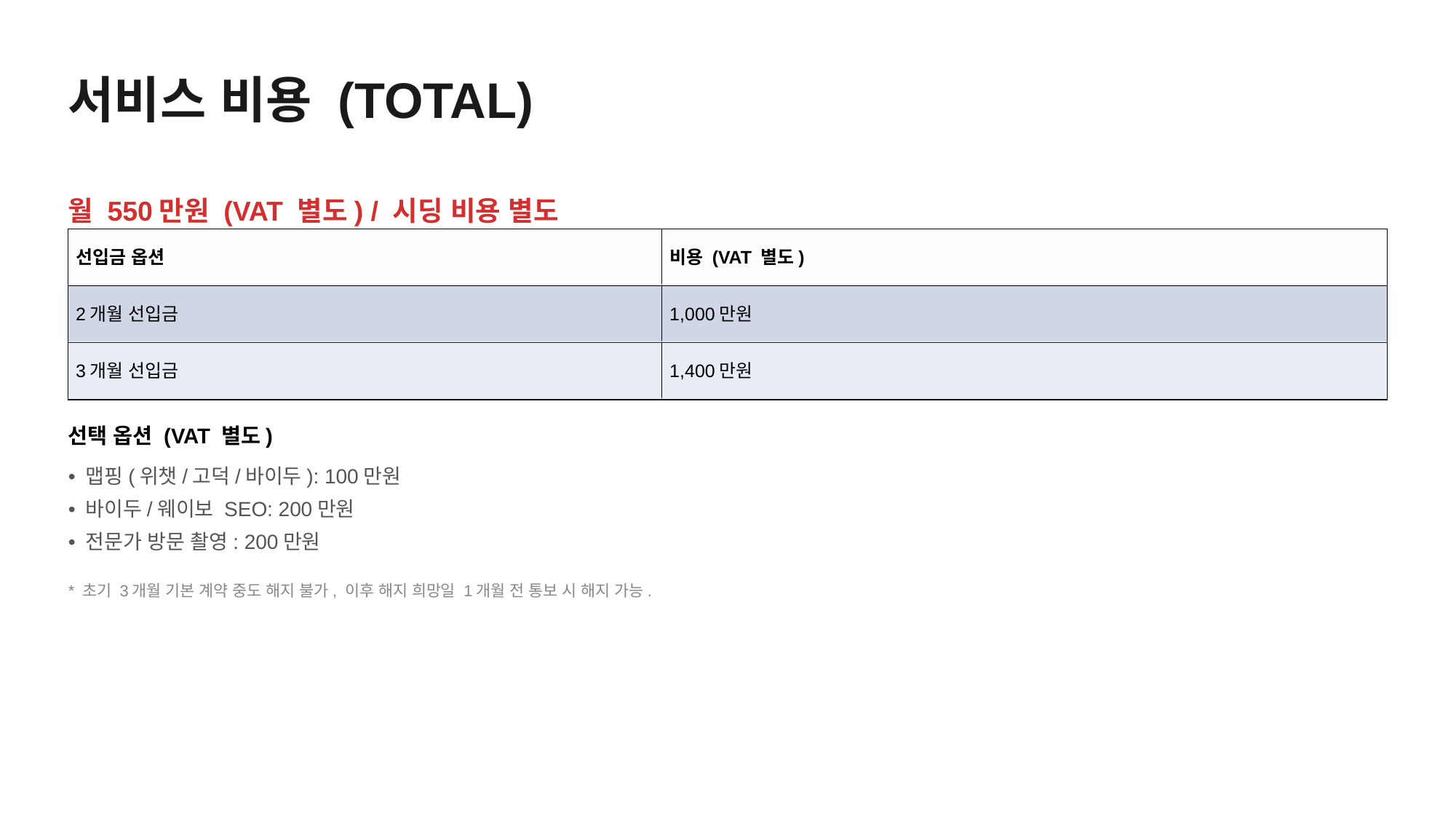

서비스 비용 (TOTAL)
월 550만원 (VAT 별도) / 시딩 비용 별도
| 선입금 옵션 | 비용 (VAT 별도) |
| --- | --- |
| 2개월 선입금 | 1,000만원 |
| 3개월 선입금 | 1,400만원 |

선택 옵션 (VAT 별도)
• 맵핑(위챗/고덕/바이두): 100만원
• 바이두/웨이보 SEO: 200만원
• 전문가 방문 촬영: 200만원
* 초기 3개월 기본 계약 중도 해지 불가, 이후 해지 희망일 1개월 전 통보 시 해지 가능.